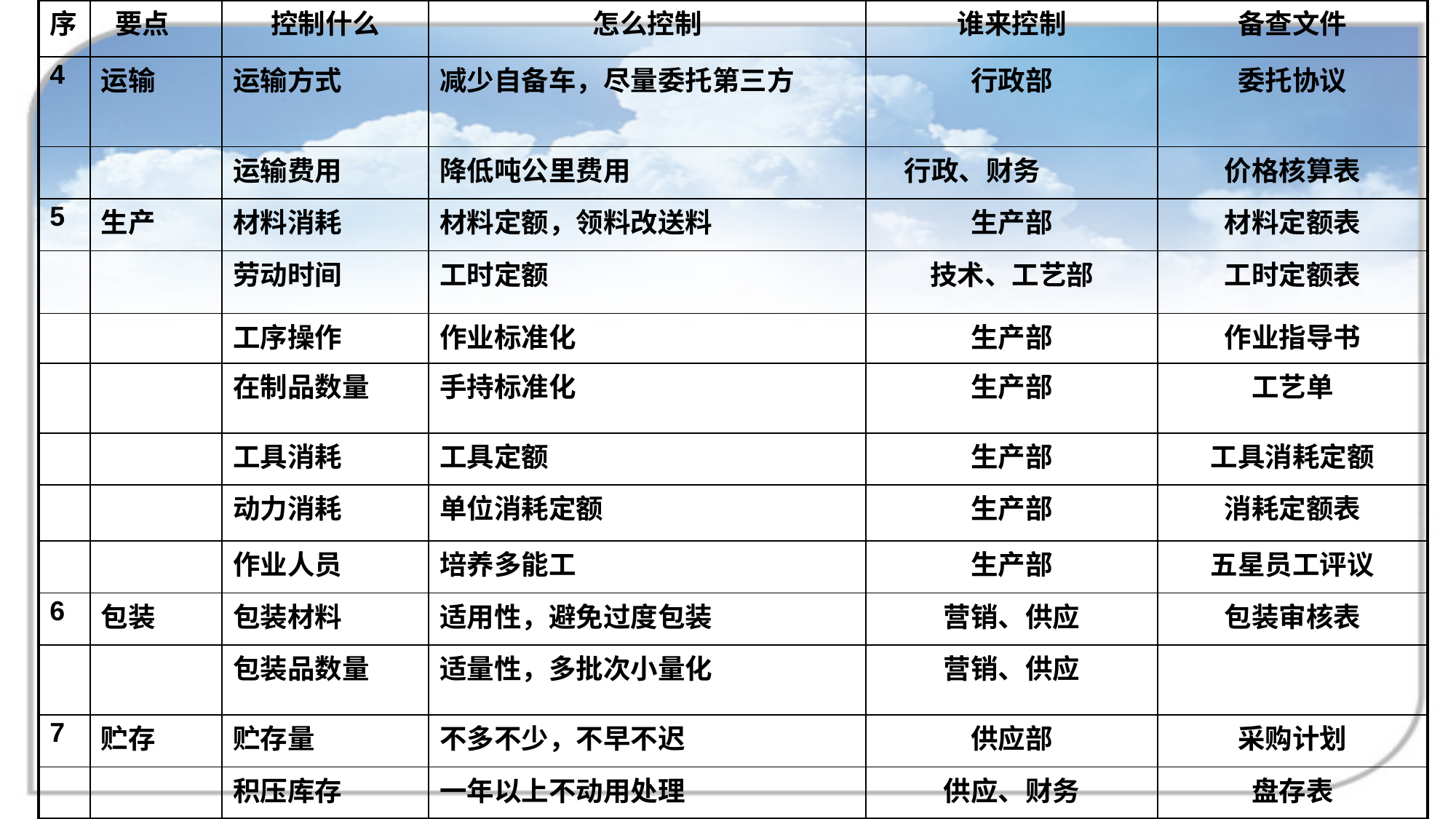

| 序 | 要点 | 控制什么 | 怎么控制 | 谁来控制 | 备查文件 |
| --- | --- | --- | --- | --- | --- |
| 4 | 运输 | 运输方式 | 减少自备车，尽量委托第三方 | 行政部 | 委托协议 |
|  |  | 运输费用 | 降低吨公里费用 | 行政、财务 | 价格核算表 |
| 5 | 生产 | 材料消耗 | 材料定额，领料改送料 | 生产部 | 材料定额表 |
|  |  | 劳动时间 | 工时定额 | 技术、工艺部 | 工时定额表 |
|  |  | 工序操作 | 作业标准化 | 生产部 | 作业指导书 |
|  |  | 在制品数量 | 手持标准化 | 生产部 | 工艺单 |
|  |  | 工具消耗 | 工具定额 | 生产部 | 工具消耗定额 |
|  |  | 动力消耗 | 单位消耗定额 | 生产部 | 消耗定额表 |
|  |  | 作业人员 | 培养多能工 | 生产部 | 五星员工评议 |
| 6 | 包装 | 包装材料 | 适用性，避免过度包装 | 营销、供应 | 包装审核表 |
|  |  | 包装品数量 | 适量性，多批次小量化 | 营销、供应 |  |
| 7 | 贮存 | 贮存量 | 不多不少，不早不迟 | 供应部 | 采购计划 |
|  |  | 积压库存 | 一年以上不动用处理 | 供应、财务 | 盘存表 |